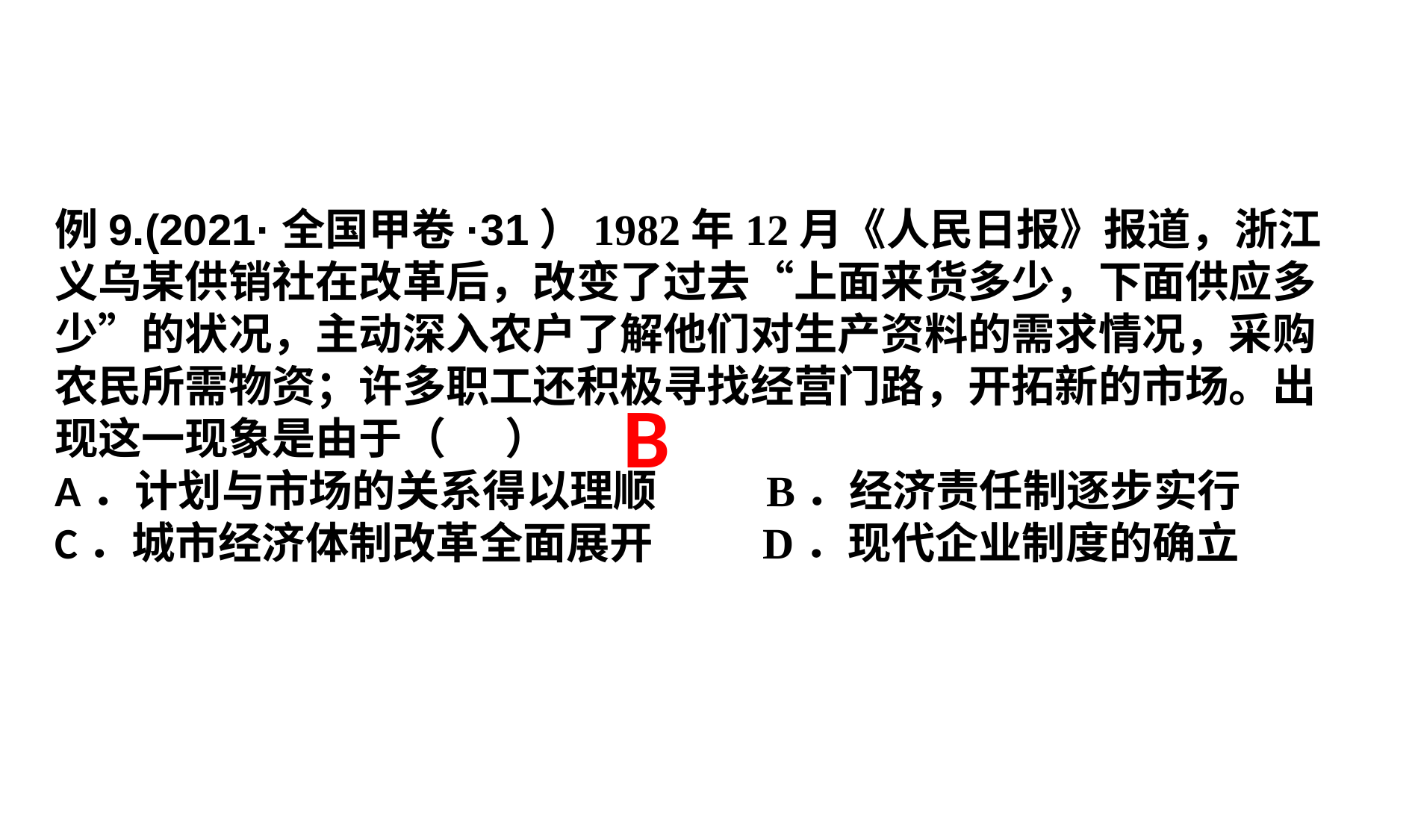

例9.(2021·全国甲卷·31）1982年12月《人民日报》报道，浙江义乌某供销社在改革后，改变了过去“上面来货多少，下面供应多少”的状况，主动深入农户了解他们对生产资料的需求情况，采购农民所需物资；许多职工还积极寻找经营门路，开拓新的市场。出现这一现象是由于（      ）A．计划与市场的关系得以理顺          B．经济责任制逐步实行C．城市经济体制改革全面展开          D．现代企业制度的确立
B